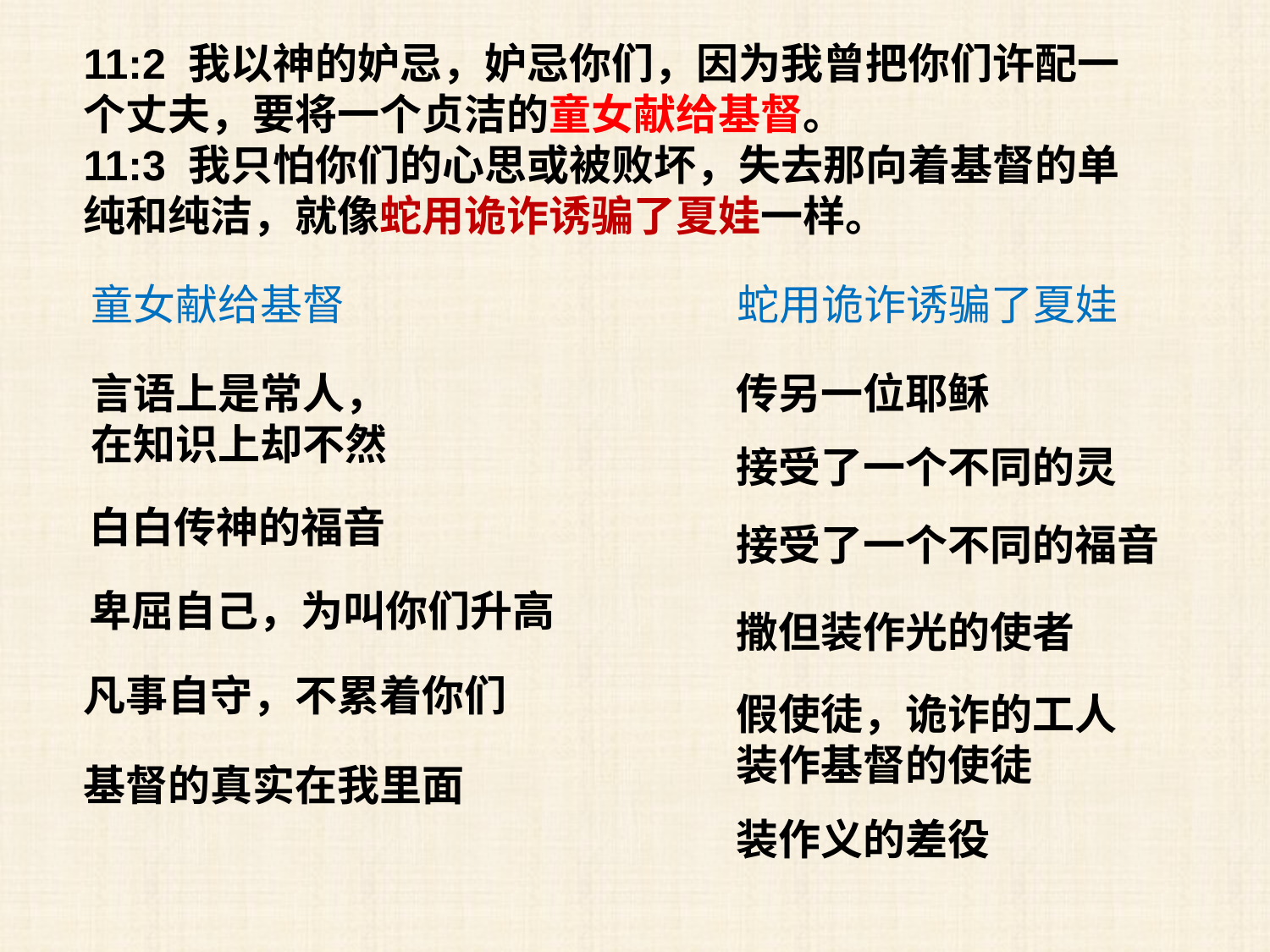

11:2 我以神的妒忌，妒忌你们，因为我曾把你们许配一个丈夫，要将一个贞洁的童女献给基督。
11:3 我只怕你们的心思或被败坏，失去那向着基督的单纯和纯洁，就像蛇用诡诈诱骗了夏娃一样。
童女献给基督
蛇用诡诈诱骗了夏娃
言语上是常人，
在知识上却不然
传另一位耶稣
接受了一个不同的灵
白白传神的福音
接受了一个不同的福音
卑屈自己，为叫你们升高
撒但装作光的使者
凡事自守，不累着你们
假使徒，诡诈的工人
装作基督的使徒
基督的真实在我里面
装作义的差役